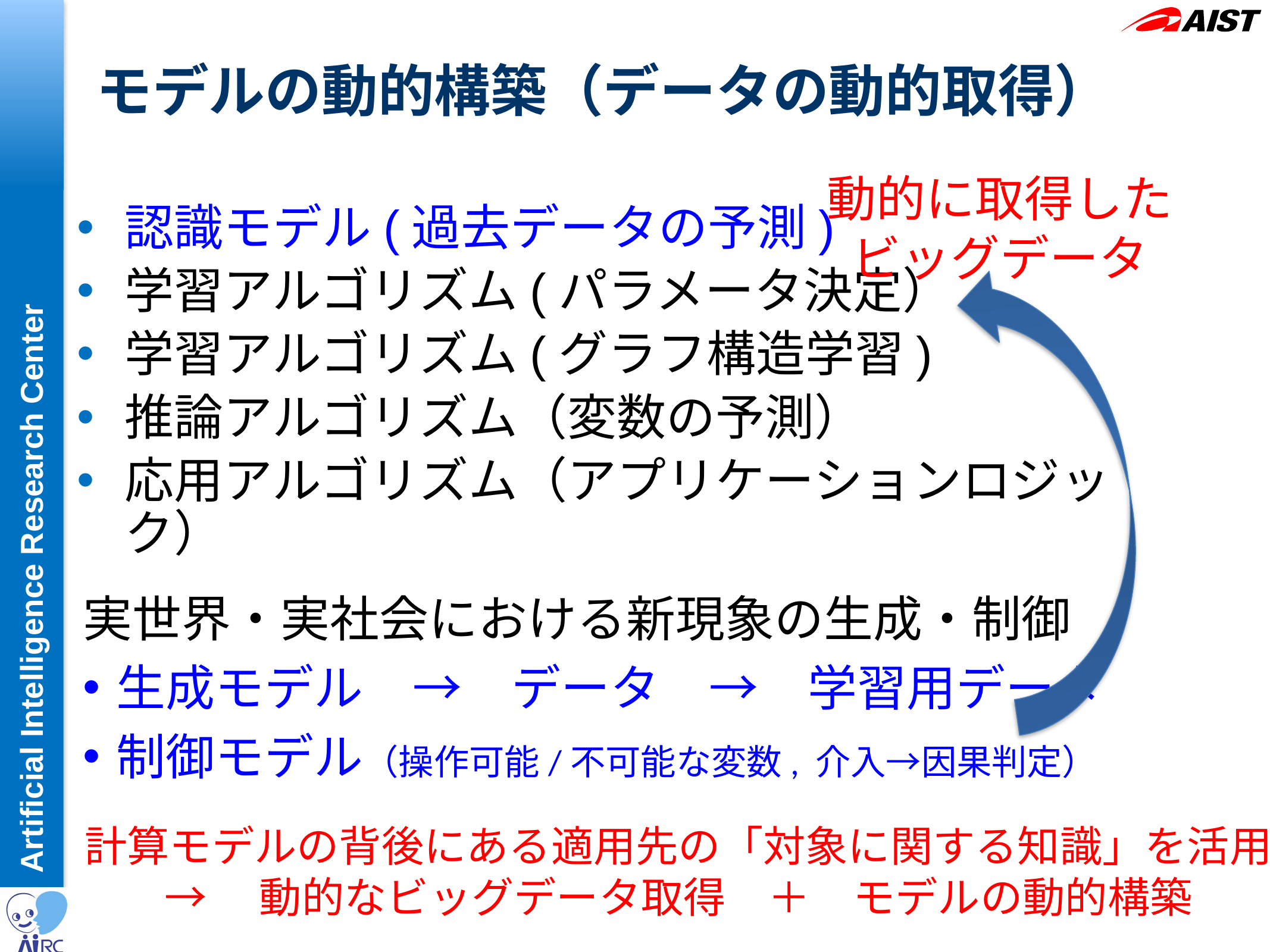

# モデルの動的構築（データの動的取得）
動的に取得した
ビッグデータ
認識モデル(過去データの予測)
学習アルゴリズム(パラメータ決定）
学習アルゴリズム(グラフ構造学習)
推論アルゴリズム（変数の予測）
応用アルゴリズム（アプリケーションロジック）

実世界・実社会における新現象の生成・制御
生成モデル　→　データ　→　学習用データ
制御モデル（操作可能/不可能な変数, 介入→因果判定）
計算モデルの背後にある適用先の「対象に関する知識」を活用
→　動的なビッグデータ取得　＋　モデルの動的構築